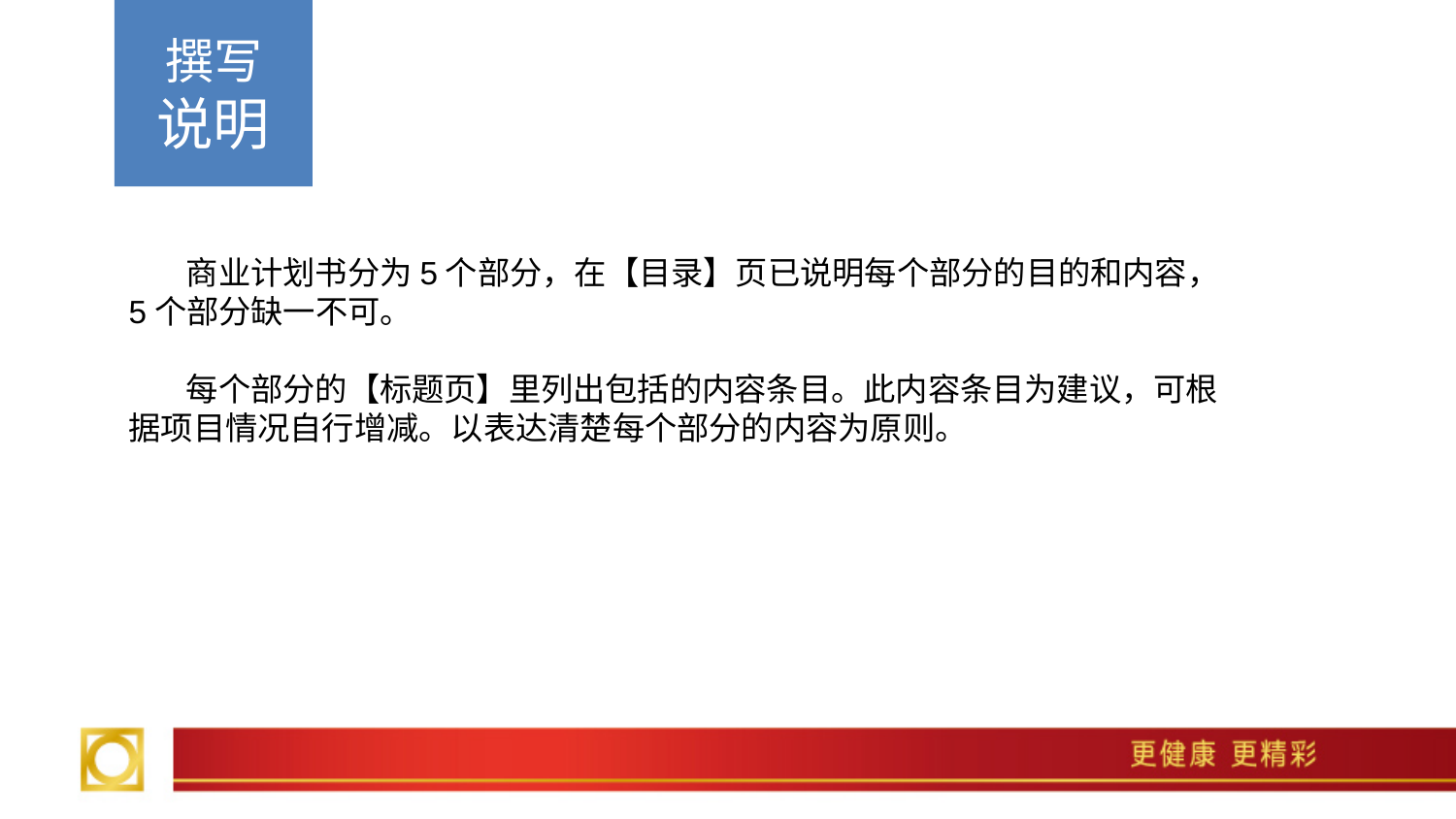

撰写
说明
商业计划书分为5个部分，在【目录】页已说明每个部分的目的和内容，5个部分缺一不可。

每个部分的【标题页】里列出包括的内容条目。此内容条目为建议，可根据项目情况自行增减。以表达清楚每个部分的内容为原则。